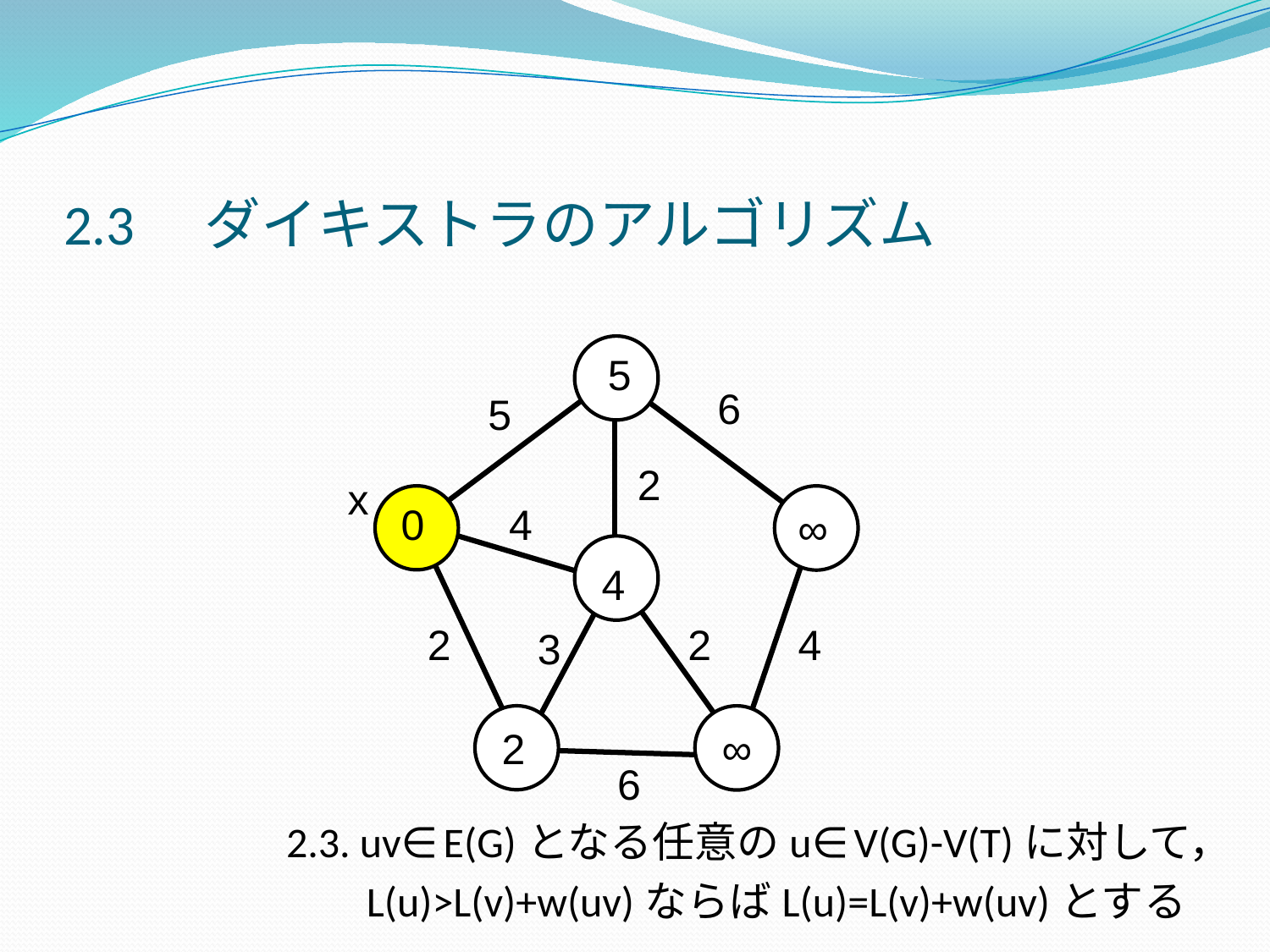

# 2.3　ダイキストラのアルゴリズム

　　　　 2.3. uv∈E(G)となる任意のu∈V(G)-V(T)に対して，
　　　　　     L(u)>L(v)+w(uv)ならばL(u)=L(v)+w(uv)とする

5
6
5
2
x

0
4
∞

4
2
2
4
3

2
∞
6